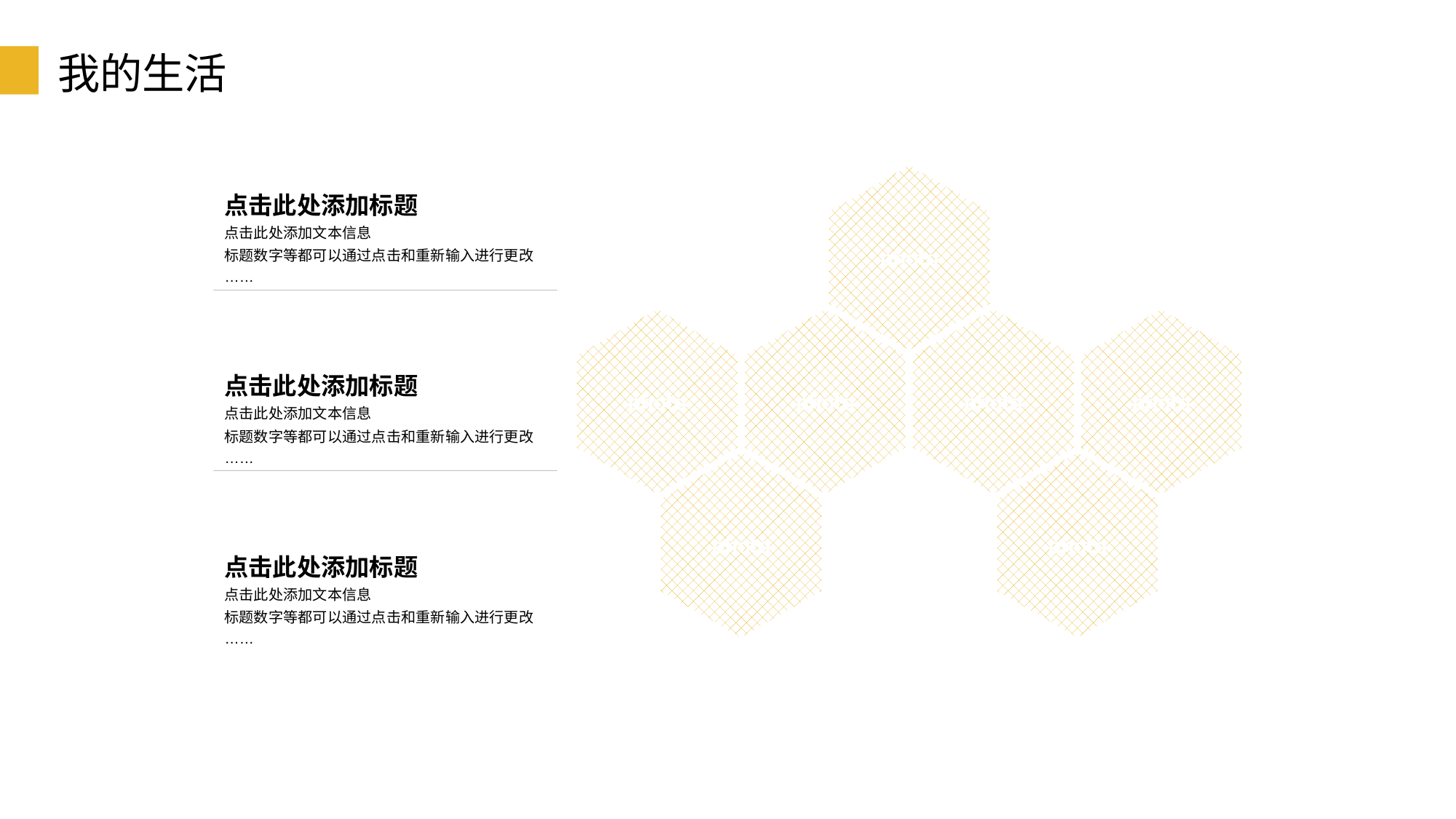

我的生活

photo
photo
photo
photo
photo
photo
photo
点击此处添加标题
点击此处添加文本信息
标题数字等都可以通过点击和重新输入进行更改
……
点击此处添加标题
点击此处添加文本信息
标题数字等都可以通过点击和重新输入进行更改
……
点击此处添加标题
点击此处添加文本信息
标题数字等都可以通过点击和重新输入进行更改
……